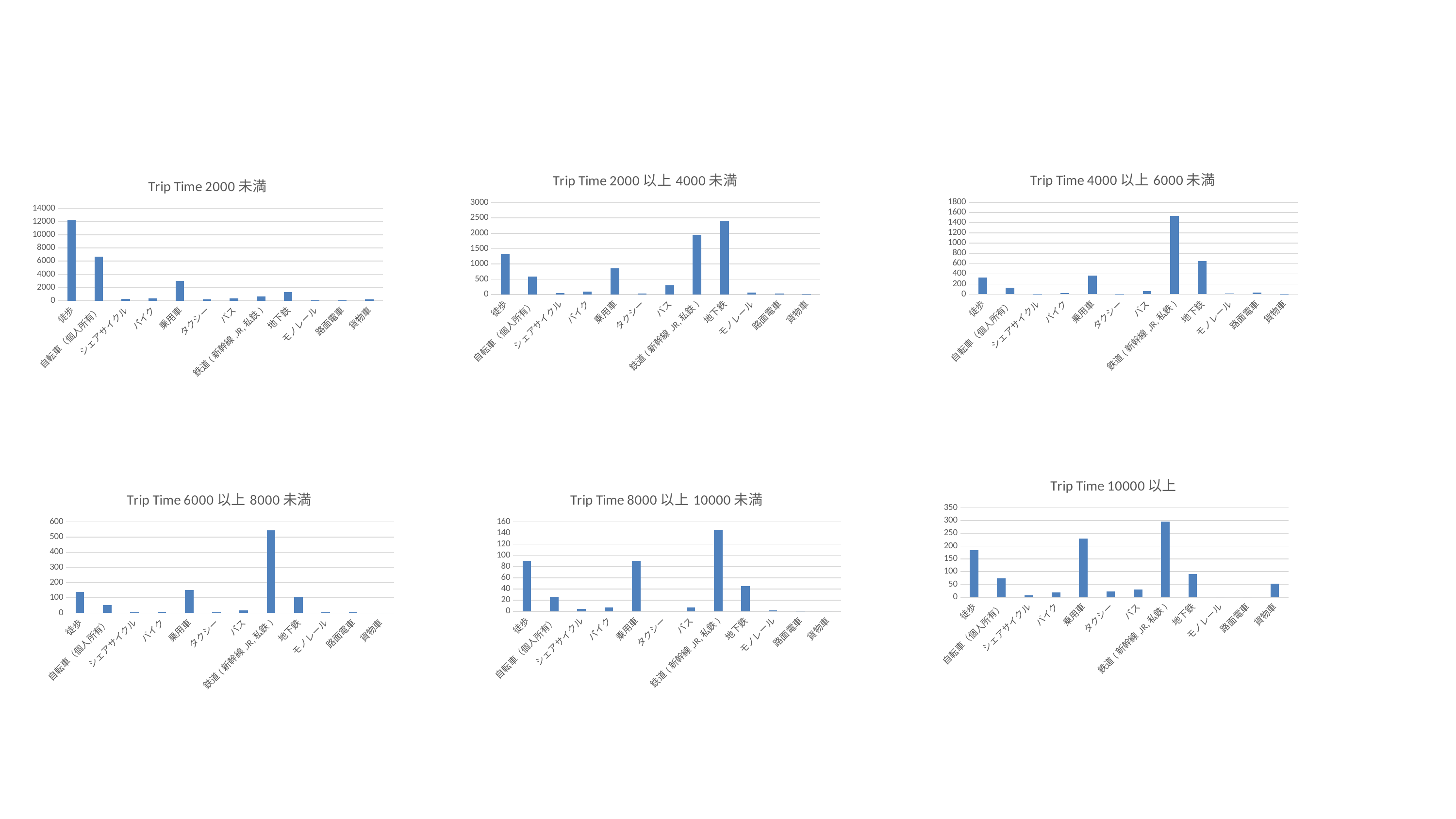

### Chart: Trip Time 4000以上6000未満

| Category | ~6000 |
|---|---|
| 徒歩 | 326.0 |
| 自転車（個人所有） | 130.0 |
| シェアサイクル | 5.0 |
| バイク | 21.0 |
| 乗用車 | 361.0 |
| タクシー | 2.0 |
| バス | 63.0 |
| 鉄道(新幹線,JR,私鉄) | 1529.0 |
| 地下鉄 | 652.0 |
| モノレール | 10.0 |
| 路面電車 | 31.0 |
| 貨物車 | 3.0 |

### Chart: Trip Time 2000以上4000未満

| Category | ~4000 |
|---|---|
| 徒歩 | 1315.0 |
| 自転車（個人所有） | 593.0 |
| シェアサイクル | 42.0 |
| バイク | 103.0 |
| 乗用車 | 864.0 |
| タクシー | 39.0 |
| バス | 302.0 |
| 鉄道(新幹線,JR,私鉄) | 1945.0 |
| 地下鉄 | 2408.0 |
| モノレール | 58.0 |
| 路面電車 | 38.0 |
| 貨物車 | 24.0 |

### Chart: Trip Time 2000未満

| Category | ~2000 |
|---|---|
| 徒歩 | 12182.0 |
| 自転車（個人所有） | 6697.0 |
| シェアサイクル | 281.0 |
| バイク | 344.0 |
| 乗用車 | 2961.0 |
| タクシー | 175.0 |
| バス | 336.0 |
| 鉄道(新幹線,JR,私鉄) | 610.0 |
| 地下鉄 | 1302.0 |
| モノレール | 51.0 |
| 路面電車 | 20.0 |
| 貨物車 | 200.0 |

### Chart: Trip Time 10000以上

| Category | 10000~ |
|---|---|
| 徒歩 | 183.0 |
| 自転車（個人所有） | 73.0 |
| シェアサイクル | 8.0 |
| バイク | 19.0 |
| 乗用車 | 230.0 |
| タクシー | 23.0 |
| バス | 29.0 |
| 鉄道(新幹線,JR,私鉄) | 296.0 |
| 地下鉄 | 91.0 |
| モノレール | 2.0 |
| 路面電車 | 1.0 |
| 貨物車 | 52.0 |

### Chart: Trip Time 6000以上8000未満

| Category | ~8000 |
|---|---|
| 徒歩 | 140.0 |
| 自転車（個人所有） | 51.0 |
| シェアサイクル | 4.0 |
| バイク | 8.0 |
| 乗用車 | 152.0 |
| タクシー | 3.0 |
| バス | 18.0 |
| 鉄道(新幹線,JR,私鉄) | 546.0 |
| 地下鉄 | 108.0 |
| モノレール | 3.0 |
| 路面電車 | 5.0 |
| 貨物車 | 0.0 |

### Chart: Trip Time 8000以上10000未満

| Category | ~10000 |
|---|---|
| 徒歩 | 90.0 |
| 自転車（個人所有） | 26.0 |
| シェアサイクル | 4.0 |
| バイク | 7.0 |
| 乗用車 | 90.0 |
| タクシー | 0.0 |
| バス | 7.0 |
| 鉄道(新幹線,JR,私鉄) | 146.0 |
| 地下鉄 | 45.0 |
| モノレール | 2.0 |
| 路面電車 | 1.0 |
| 貨物車 | 0.0 |